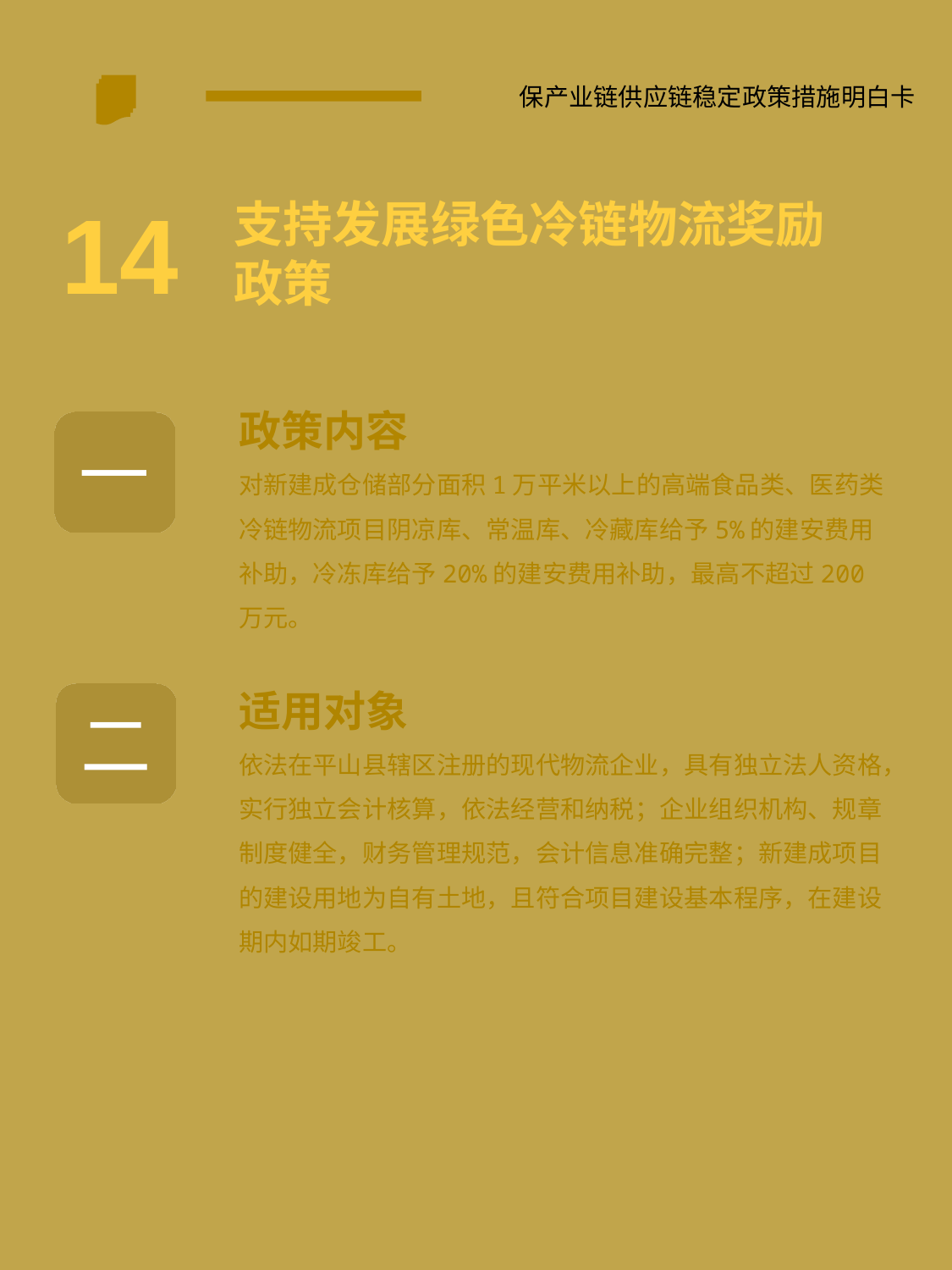

保产业链供应链稳定政策措施明白卡

14
支持发展绿色冷链物流奖励政策
政策内容
对新建成仓储部分面积1万平米以上的高端食品类、医药类冷链物流项目阴凉库、常温库、冷藏库给予5%的建安费用补助，冷冻库给予20%的建安费用补助，最高不超过200万元。
一
适用对象
依法在平山县辖区注册的现代物流企业，具有独立法人资格，实行独立会计核算，依法经营和纳税；企业组织机构、规章制度健全，财务管理规范，会计信息准确完整；新建成项目的建设用地为自有土地，且符合项目建设基本程序，在建设期内如期竣工。
二